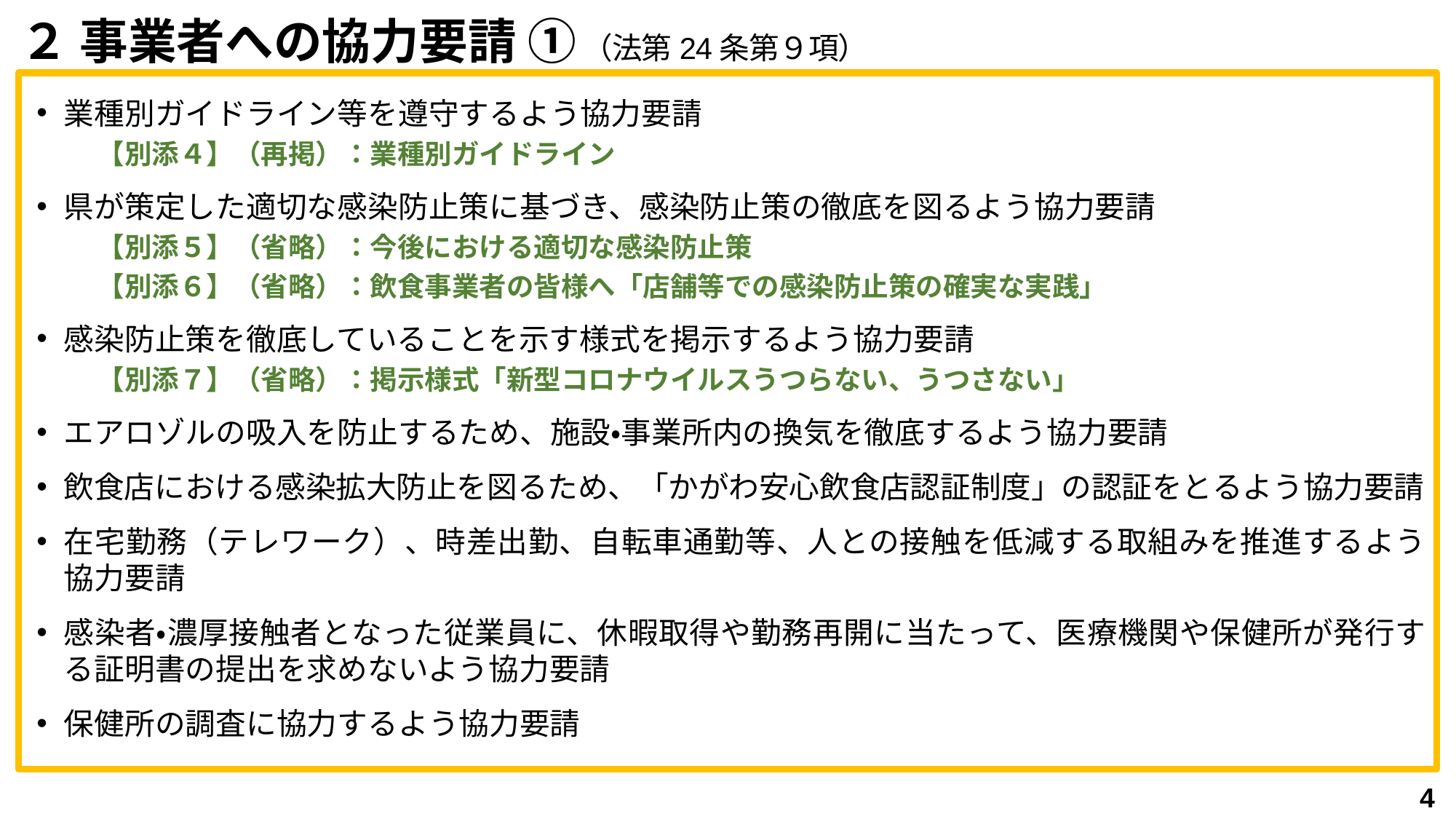

# ２ 事業者への協力要請 ① （法第24条第９項）
業種別ガイドライン等を遵守するよう協力要請
　 【別添４】（再掲）：業種別ガイドライン
県が策定した適切な感染防止策に基づき、感染防止策の徹底を図るよう協力要請
　 【別添５】（省略）：今後における適切な感染防止策
　 【別添６】（省略）：飲食事業者の皆様へ「店舗等での感染防止策の確実な実践」
感染防止策を徹底していることを示す様式を掲示するよう協力要請
　 【別添７】（省略）：掲示様式「新型コロナウイルスうつらない、うつさない」
エアロゾルの吸入を防止するため、施設・事業所内の換気を徹底するよう協力要請
飲食店における感染拡大防止を図るため、「かがわ安心飲食店認証制度」の認証をとるよう協力要請
在宅勤務（テレワーク）、時差出勤、自転車通勤等、人との接触を低減する取組みを推進するよう協力要請
感染者・濃厚接触者となった従業員に、休暇取得や勤務再開に当たって、医療機関や保健所が発行する証明書の提出を求めないよう協力要請
保健所の調査に協力するよう協力要請
4